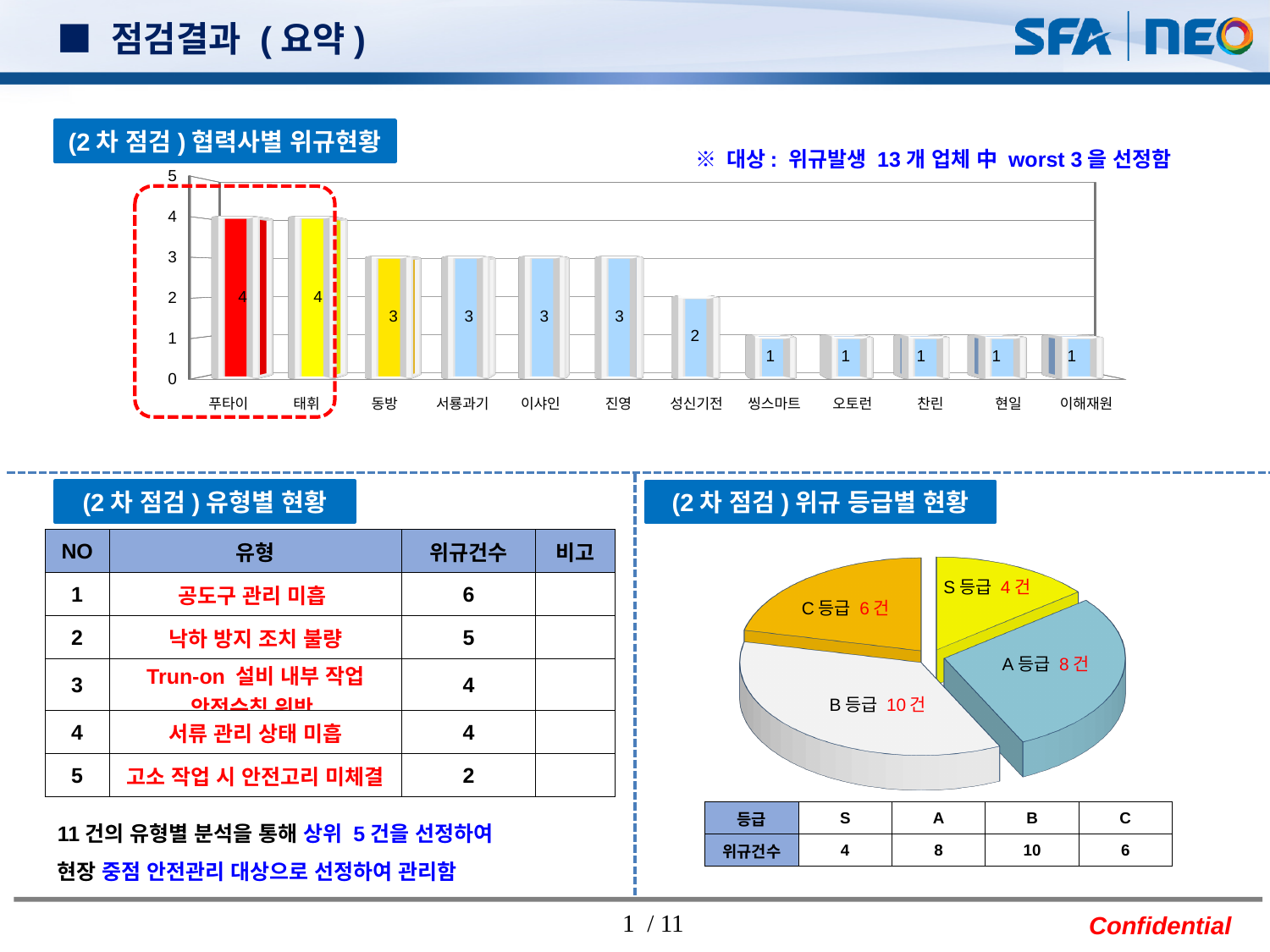

■ 점검결과 (요약)
(2차 점검)협력사별 위규현황
※ 대상: 위규발생 13개 업체 中 worst 3을 선정함

[unsupported chart]

(2차 점검)유형별 현황
(2차 점검)위규 등급별 현황
| NO | 유형 | 위규건수 | 비고 |
| --- | --- | --- | --- |
| 1 | 공도구 관리 미흡 | 6 |  |
| 2 | 낙하 방지 조치 불량 | 5 |  |
| 3 | Trun-on 설비 내부 작업 안전수칙 위반 | 4 |  |
| 4 | 서류 관리 상태 미흡 | 4 |  |
| 5 | 고소 작업 시 안전고리 미체결 | 2 |  |

[unsupported chart]

S등급 4건
C등급 6건
A등급 8건
B등급 10건
11건의 유형별 분석을 통해 상위 5건을 선정하여
현장 중점 안전관리 대상으로 선정하여 관리함
| 등급 | S | A | B | C |
| --- | --- | --- | --- | --- |
| 위규건수 | 4 | 8 | 10 | 6 |
1  / 11